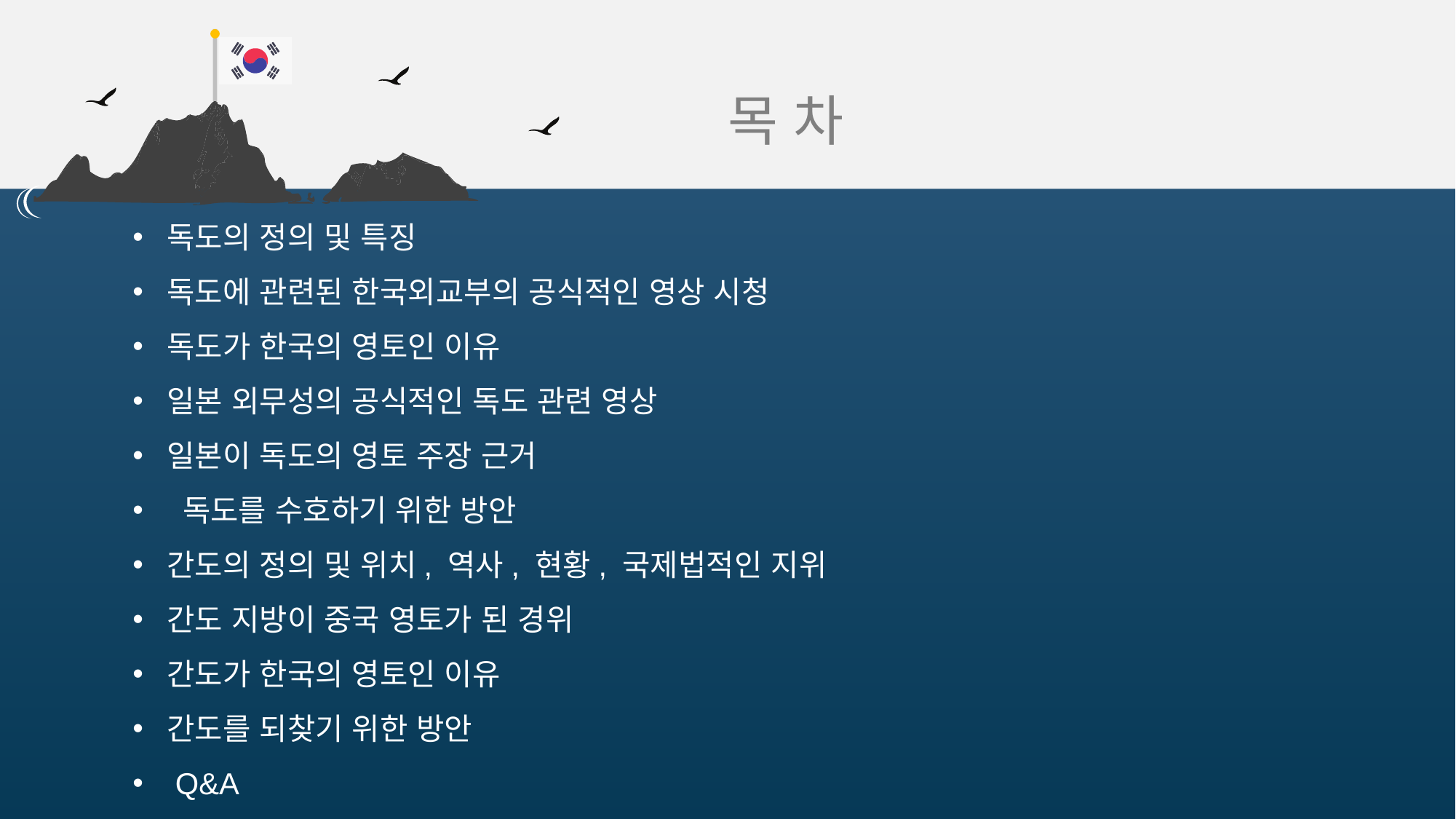

목 차

독도의 정의 및 특징
독도에 관련된 한국외교부의 공식적인 영상 시청
독도가 한국의 영토인 이유
일본 외무성의 공식적인 독도 관련 영상
일본이 독도의 영토 주장 근거
 독도를 수호하기 위한 방안
간도의 정의 및 위치, 역사, 현황, 국제법적인 지위
간도 지방이 중국 영토가 된 경위
간도가 한국의 영토인 이유
간도를 되찾기 위한 방안
 Q&A